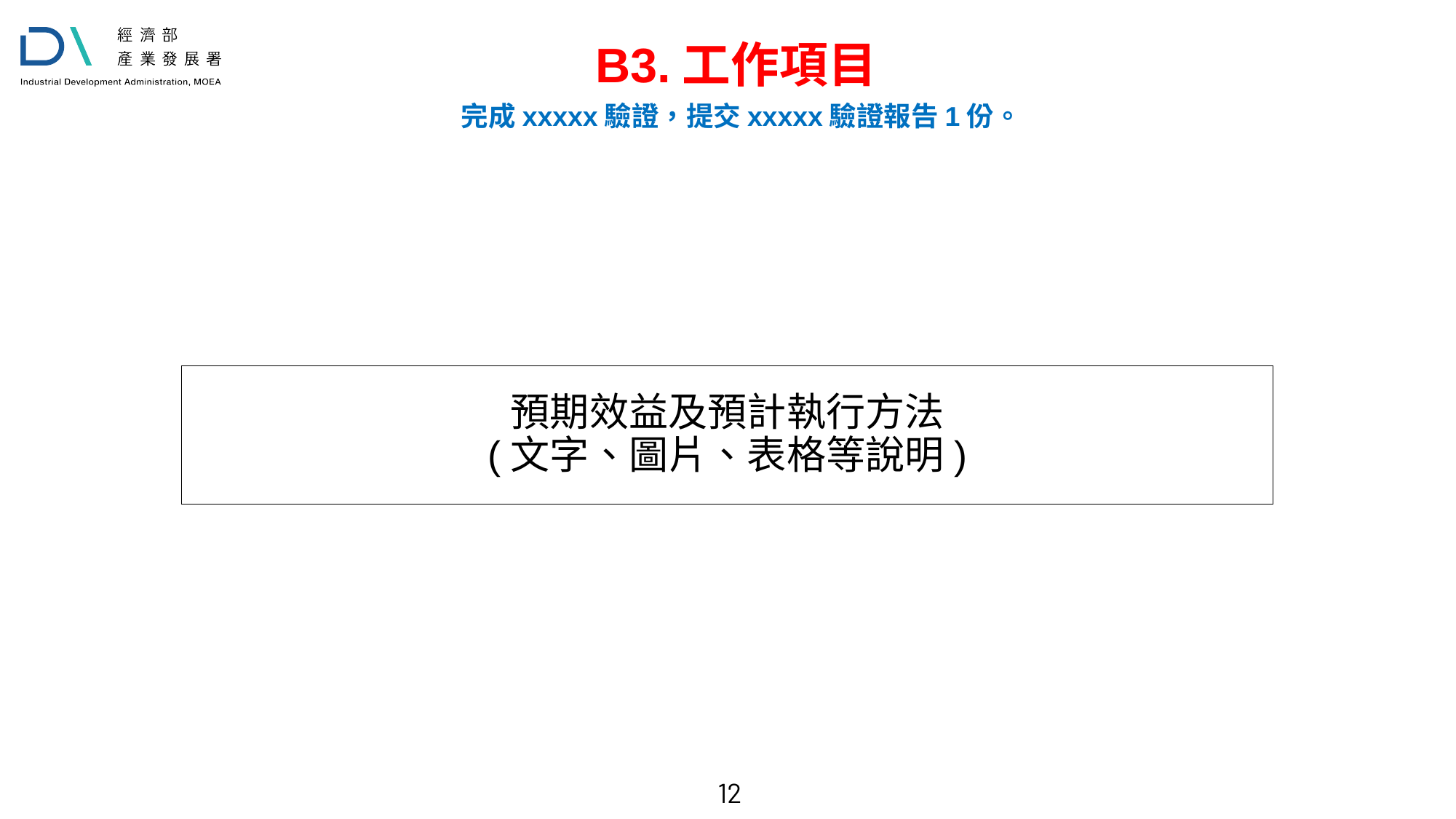

B3.工作項目
完成xxxxx驗證，提交xxxxx驗證報告1份。
預期效益及預計執行方法
(文字、圖片、表格等說明)
12